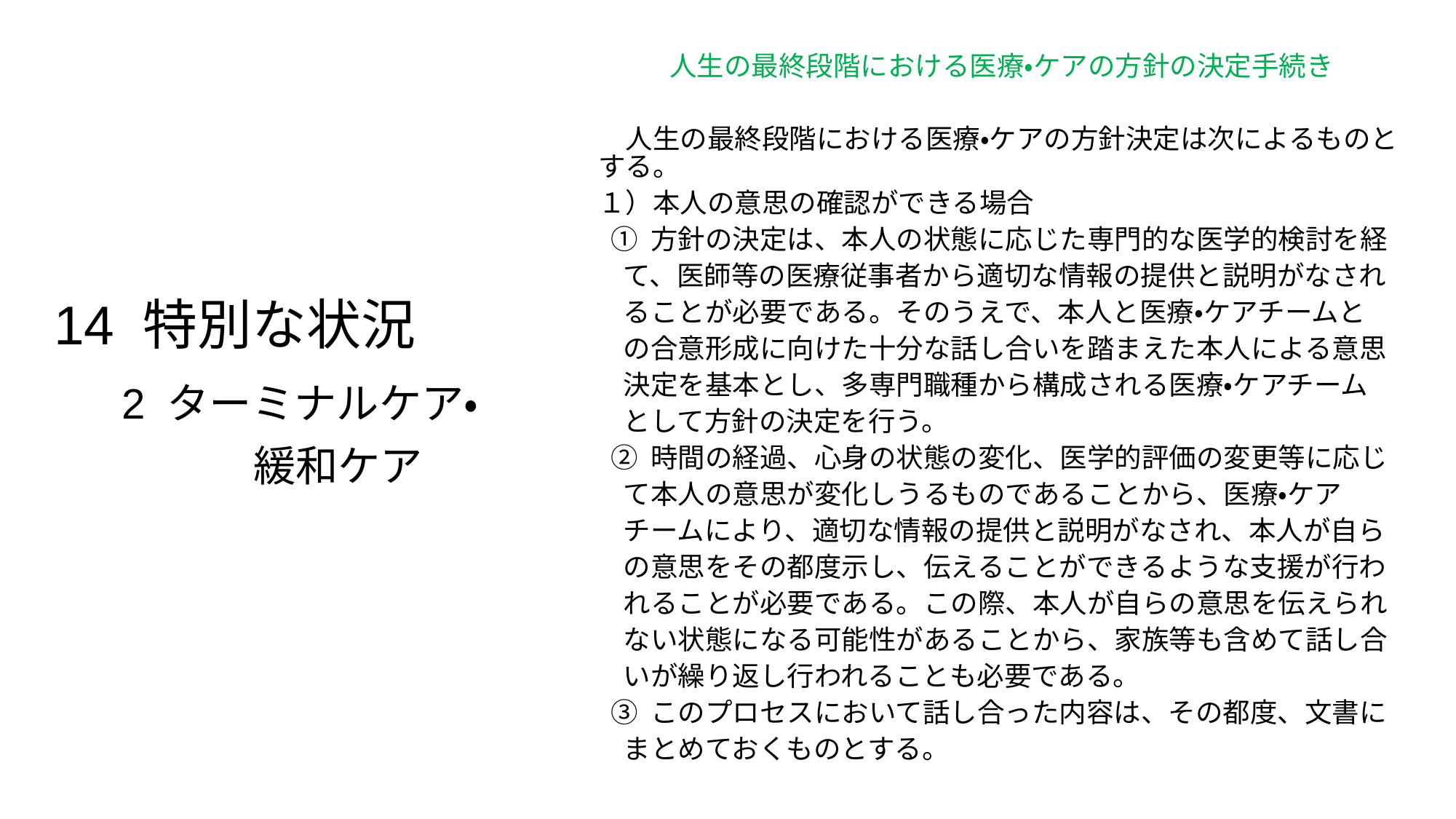

人生の最終段階における医療・ケアの方針の決定手続き

　人生の最終段階における医療・ケアの方針決定は次によるものとする。
１）本人の意思の確認ができる場合
  ① 方針の決定は、本人の状態に応じた専門的な医学的検討を経
   て、医師等の医療従事者から適切な情報の提供と説明がなされ
   ることが必要である。そのうえで、本人と医療・ケアチームと
   の合意形成に向けた十分な話し合いを踏まえた本人による意思
   決定を基本とし、多専門職種から構成される医療・ケアチーム
   として方針の決定を行う。
  ② 時間の経過、心身の状態の変化、医学的評価の変更等に応じ
   て本人の意思が変化しうるものであることから、医療・ケア
   チームにより、適切な情報の提供と説明がなされ、本人が自ら
   の意思をその都度示し、伝えることができるような支援が行わ
   れることが必要である。この際、本人が自らの意思を伝えられ
   ない状態になる可能性があることから、家族等も含めて話し合
   いが繰り返し行われることも必要である。
  ③ このプロセスにおいて話し合った内容は、その都度、文書に
   まとめておくものとする。
14 特別な状況
　2 ターミナルケア・
                    緩和ケア